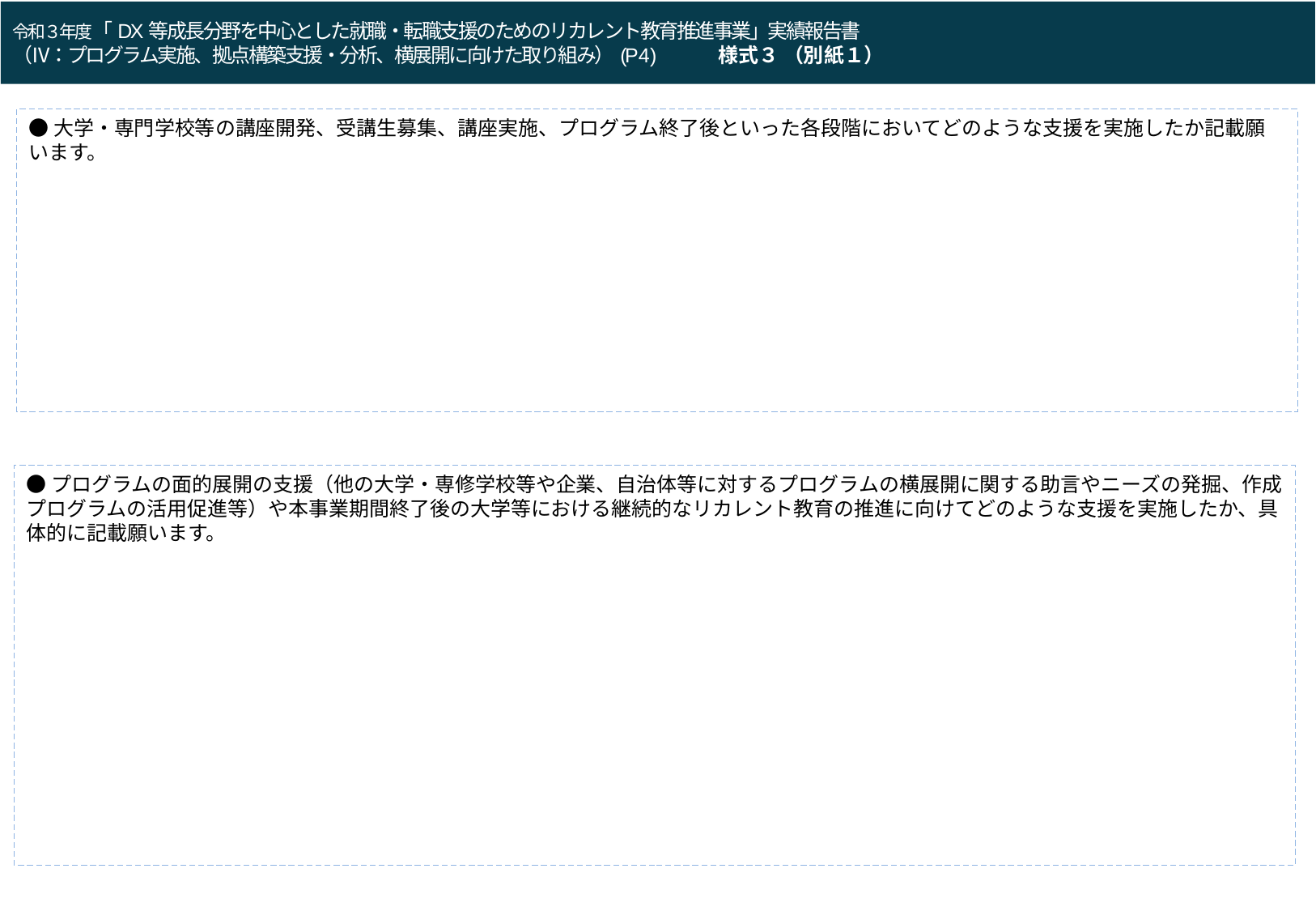

令和３年度「DX等成長分野を中心とした就職・転職支援のためのリカレント教育推進事業」実績報告書
（Ⅳ：プログラム実施、拠点構築支援・分析、横展開に向けた取り組み）(P4)　　　様式３ （別紙１）
令和３年度「DX等成長分野を中心とした就職・転職支援のためのリカレント教育推進事業」企画提案書（Ⅰ：DXリテラシー）(P4)
●大学・専門学校等の講座開発、受講生募集、講座実施、プログラム終了後といった各段階においてどのような支援を実施したか記載願います。

●プログラムの面的展開の支援（他の大学・専修学校等や企業、自治体等に対するプログラムの横展開に関する助言やニーズの発掘、作成プログラムの活用促進等）や本事業期間終了後の大学等における継続的なリカレント教育の推進に向けてどのような支援を実施したか、具体的に記載願います。